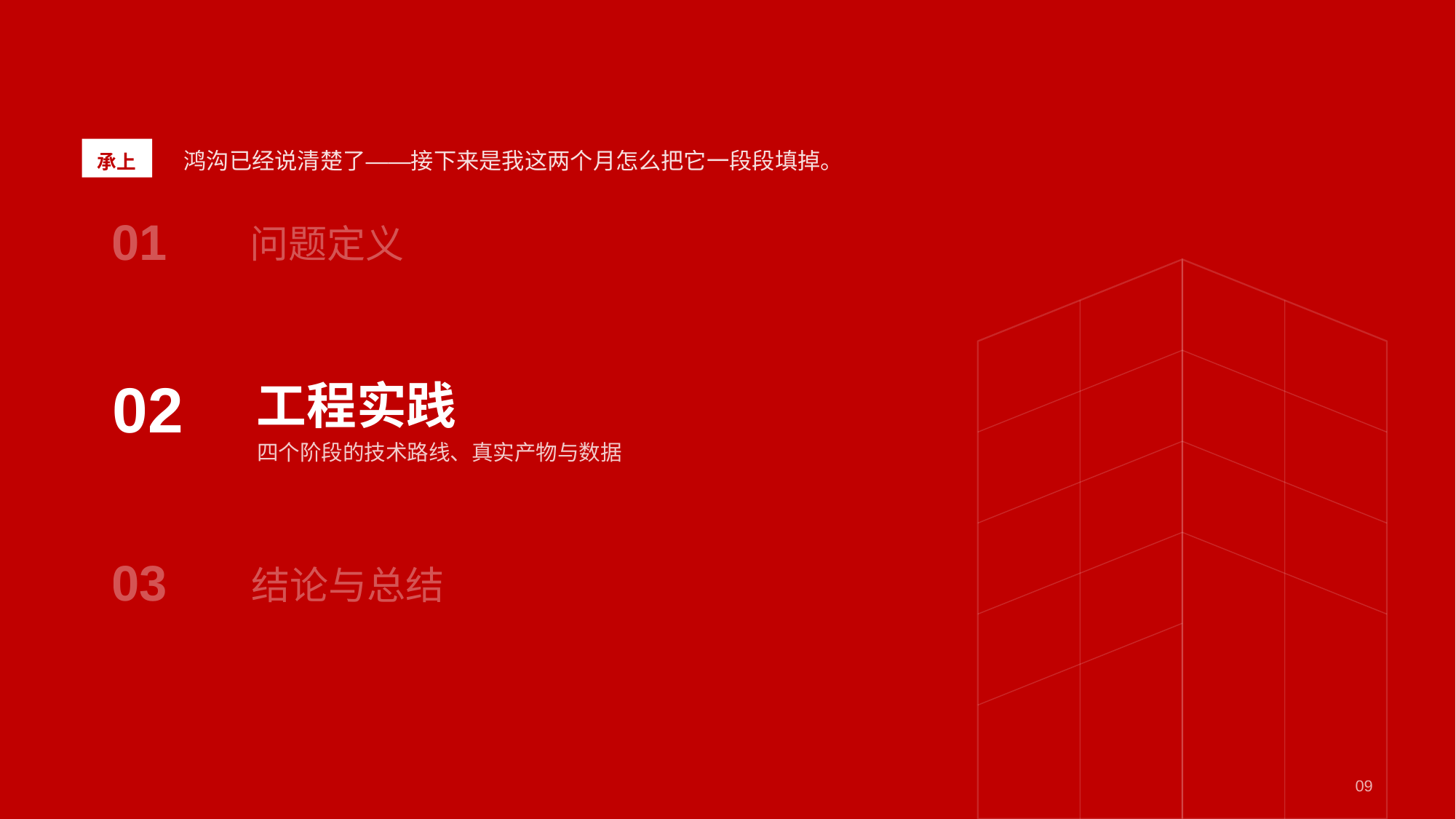

鸿沟已经说清楚了——接下来是我这两个月怎么把它一段段填掉。
承上
01
问题定义

02
工程实践
四个阶段的技术路线、真实产物与数据

03
结论与总结

09